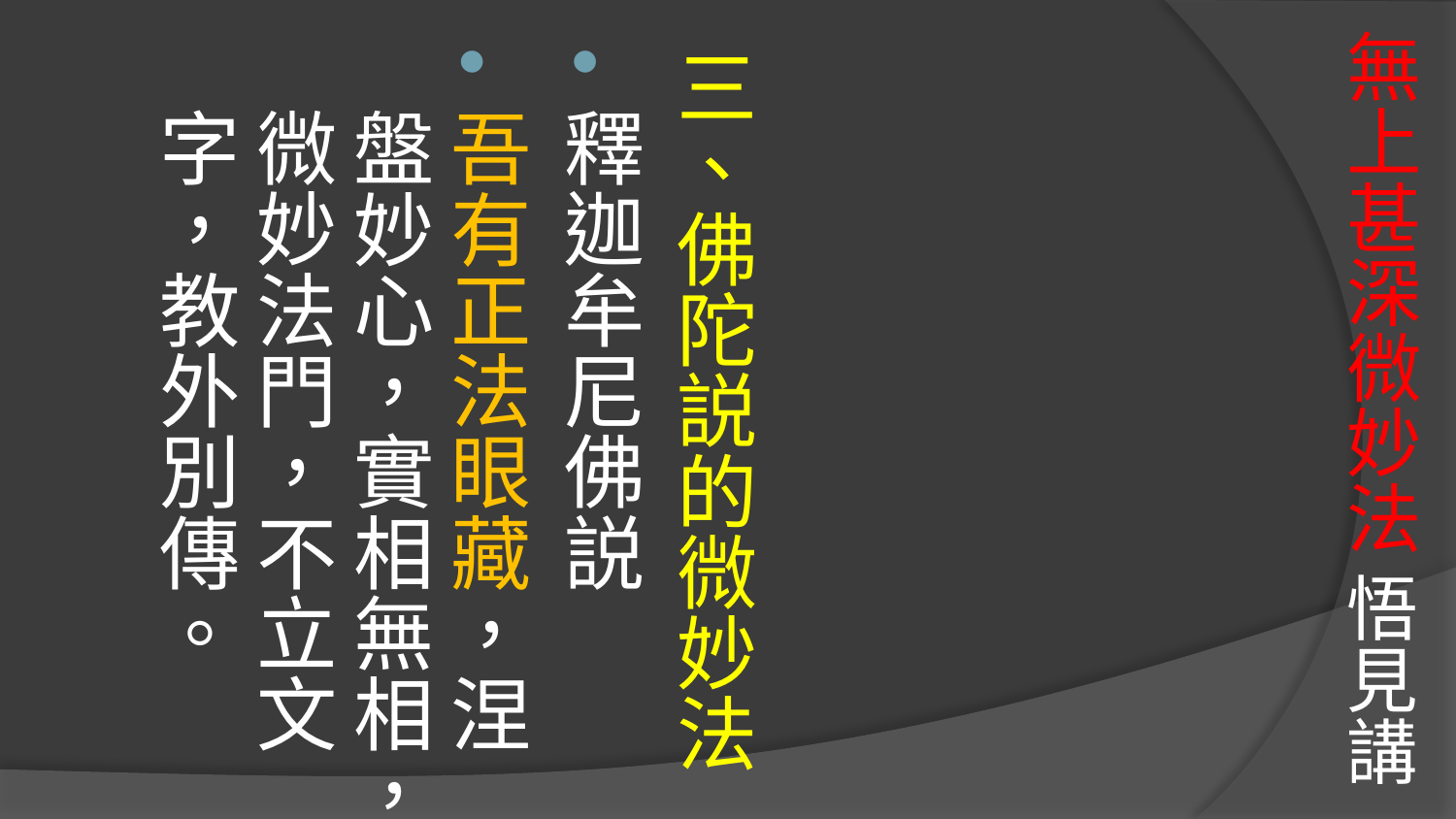

# 無上甚深微妙法 悟見講
三、佛陀説的微妙法
釋迦牟尼佛説
吾有正法眼藏，涅盤妙心，實相無相，微妙法門，不立文字，教外別傳。